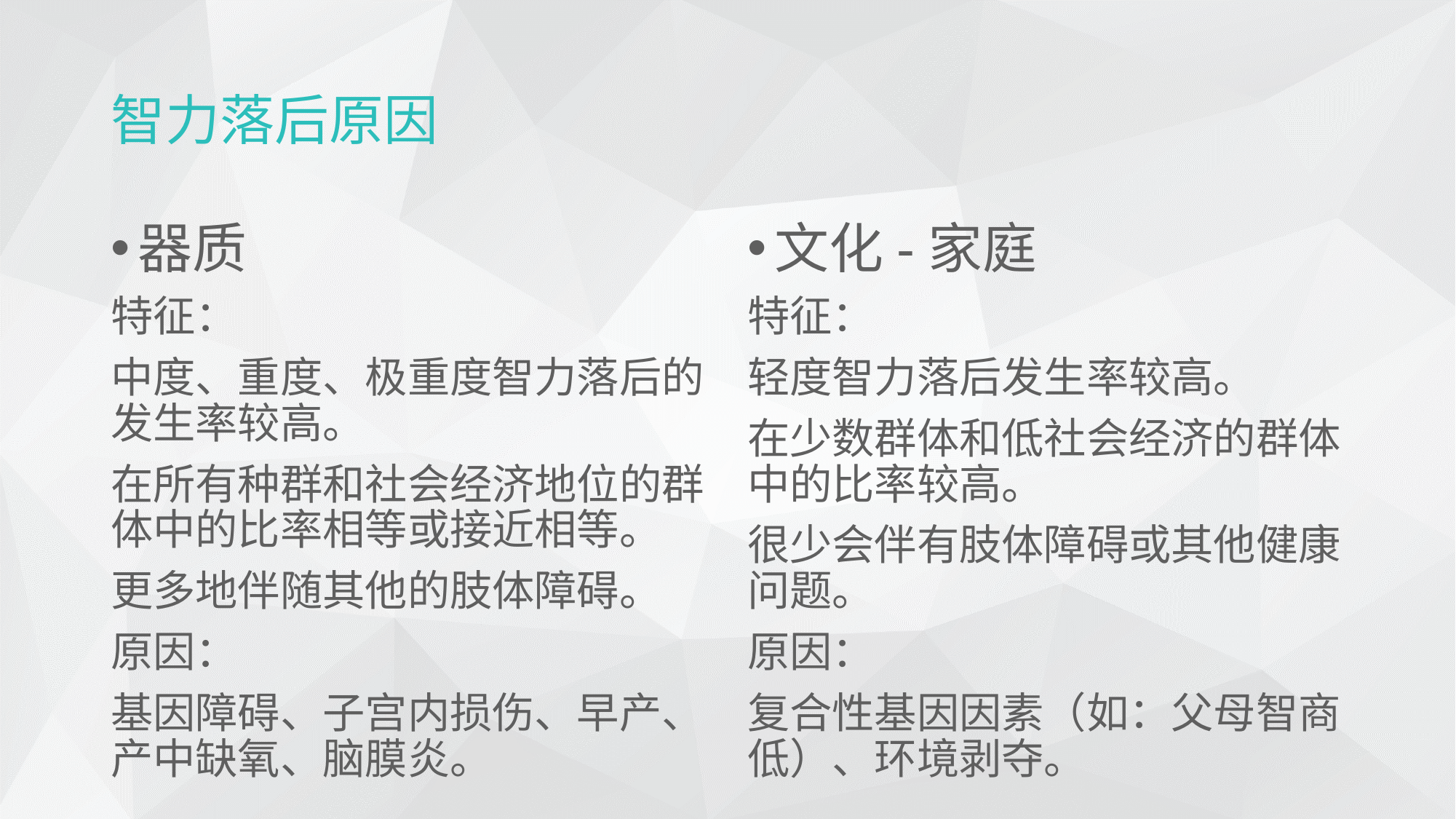

智力落后原因
器质
特征：
中度、重度、极重度智力落后的发生率较高。
在所有种群和社会经济地位的群体中的比率相等或接近相等。
更多地伴随其他的肢体障碍。
原因：
基因障碍、子宫内损伤、早产、产中缺氧、脑膜炎。
文化-家庭
特征：
轻度智力落后发生率较高。
在少数群体和低社会经济的群体中的比率较高。
很少会伴有肢体障碍或其他健康问题。
原因：
复合性基因因素（如：父母智商低）、环境剥夺。